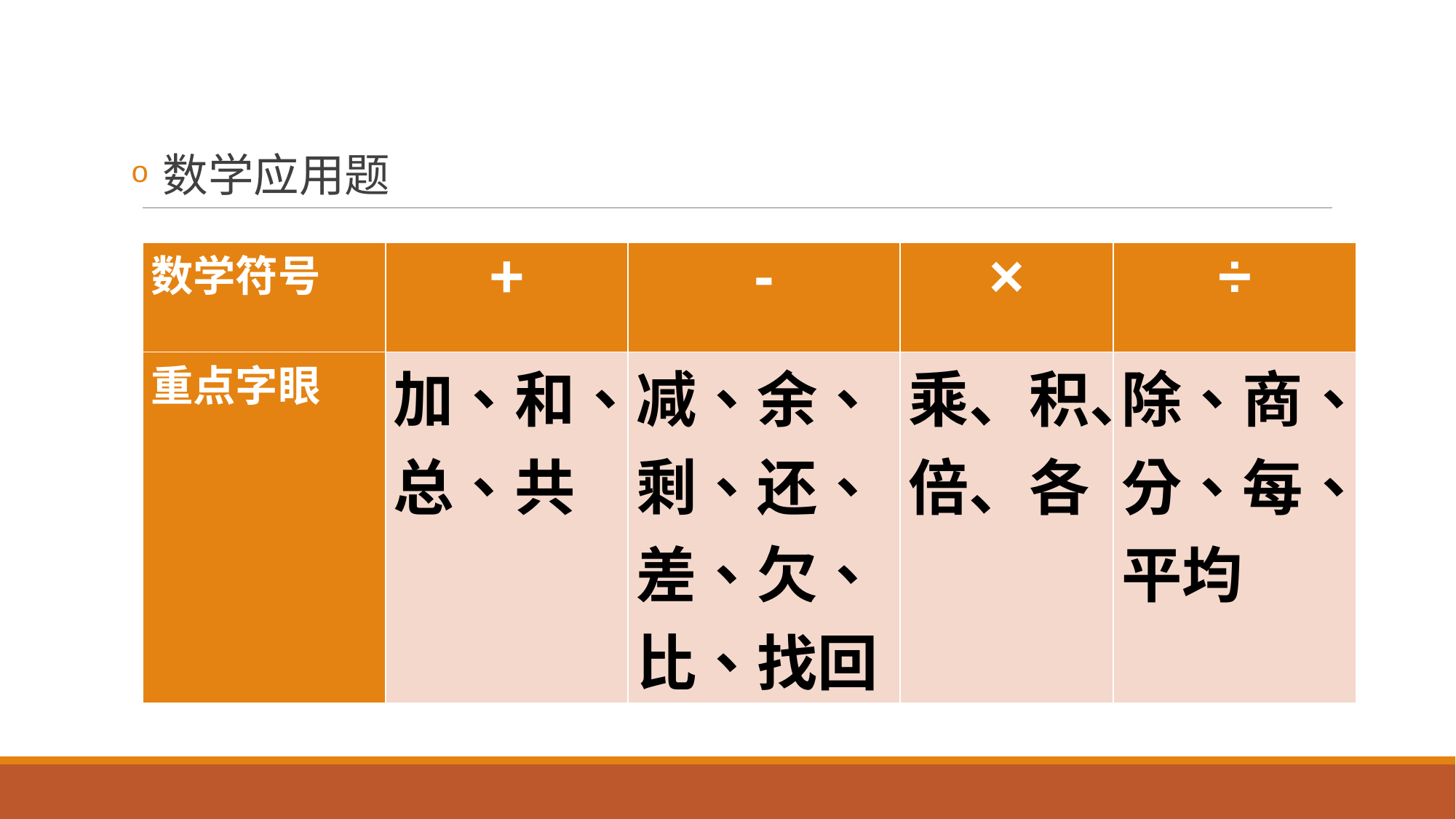

数学应用题
| 数学符号 | + | - | × | ÷ |
| --- | --- | --- | --- | --- |
| 重点字眼 | 加、和、总、共 | 减、余、剩、还、差、欠、比、找回 | 乘、积、倍、各 | 除、商、分、每、平均 |